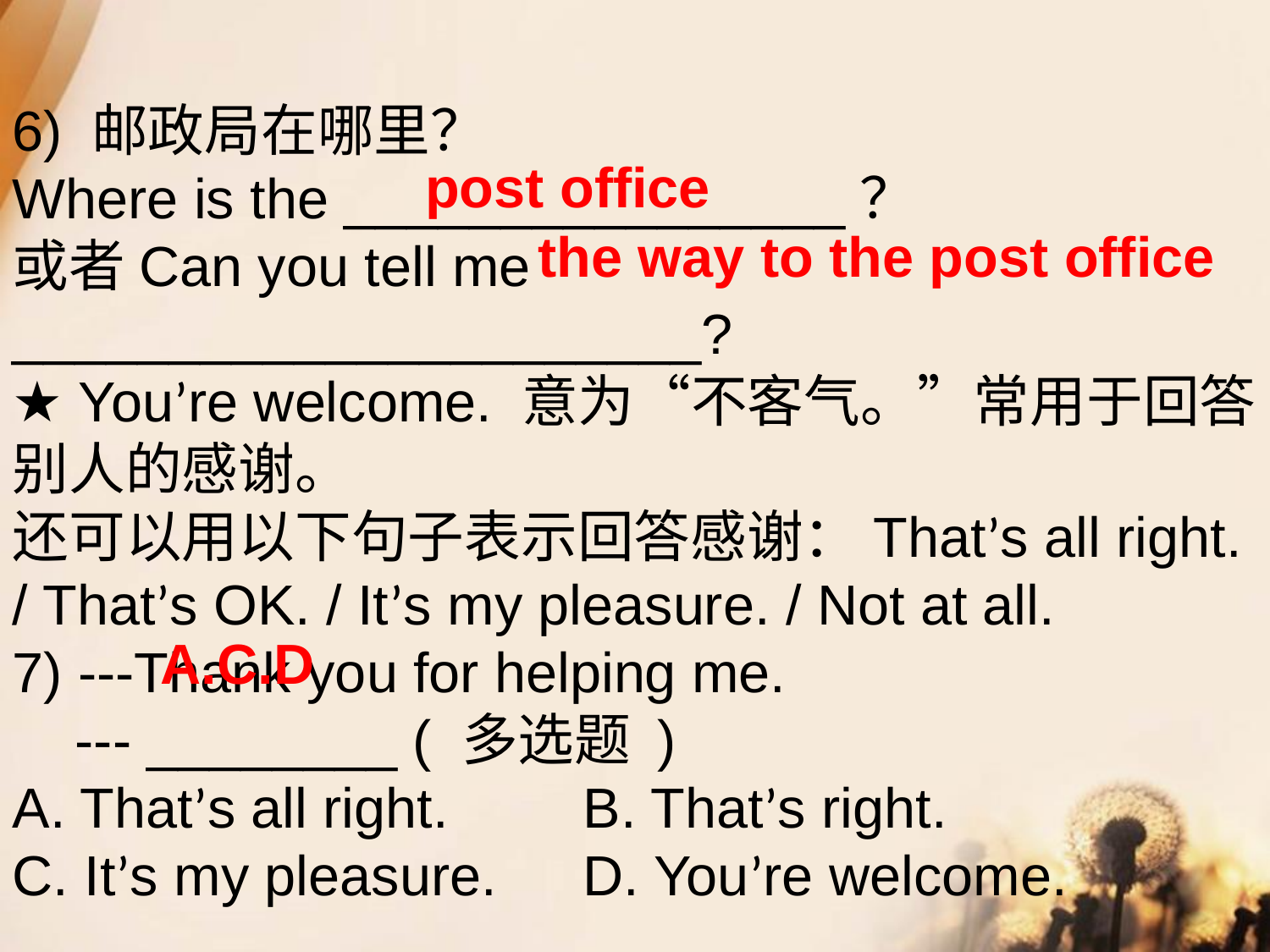

6) 邮政局在哪里？
Where is the ________________？
或者Can you tell me ______________________?
★ You’re welcome. 意为“不客气。”常用于回答别人的感谢。
还可以用以下句子表示回答感谢：That’s all right. / That’s OK. / It’s my pleasure. / Not at all.
7) ---Thank you for helping me.
    --- ________ ( 多选题 )
A. That’s all right. 	    B. That’s right.
C. It’s my pleasure.	    D. You’re welcome.
post office
the way to the post office
A.C.D